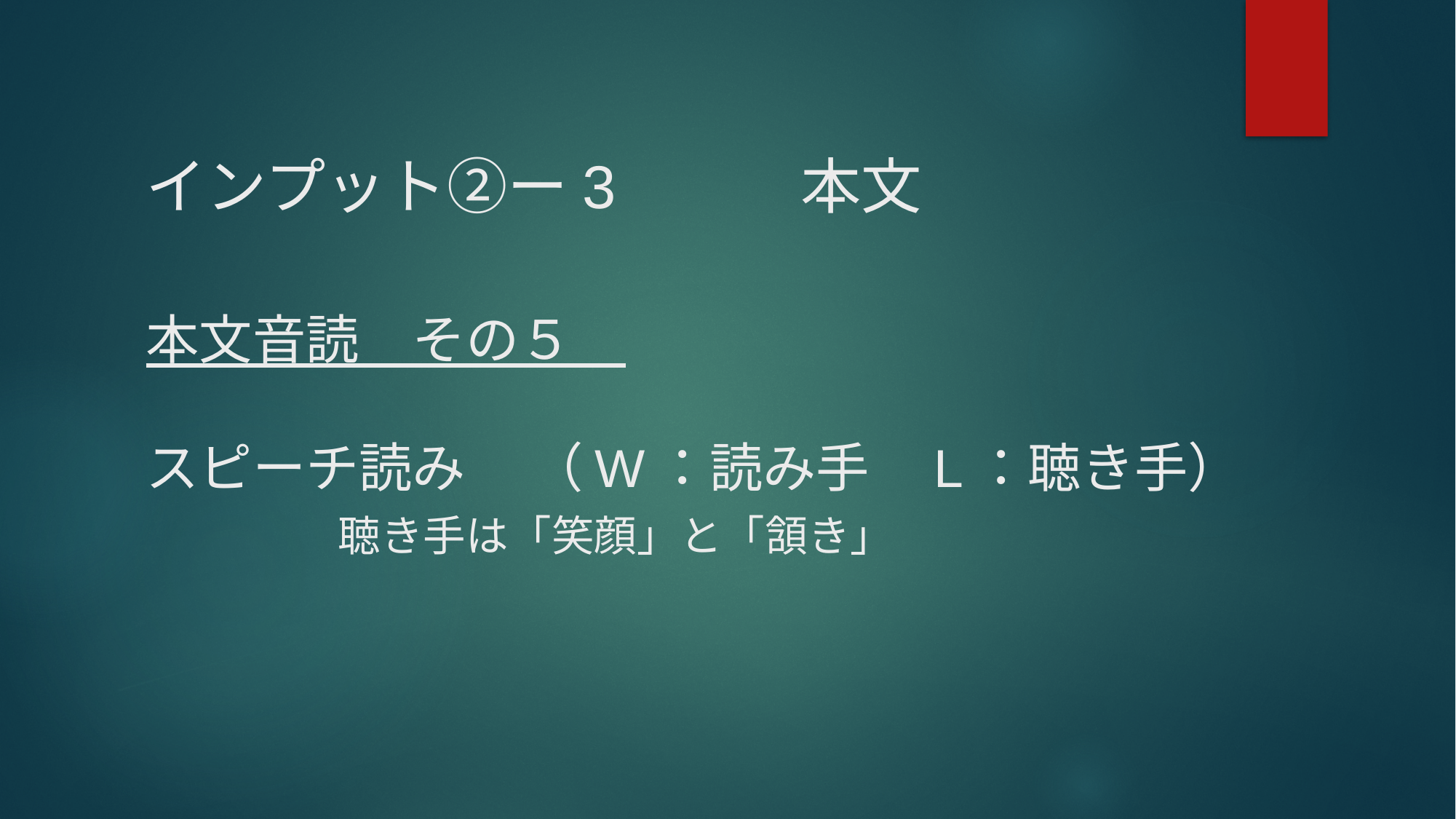

インプット②ー3		本文
# 本文音読　その５　 スピーチ読み		（W：読み手　L：聴き手） 聴き手は「笑顔」と「頷き」